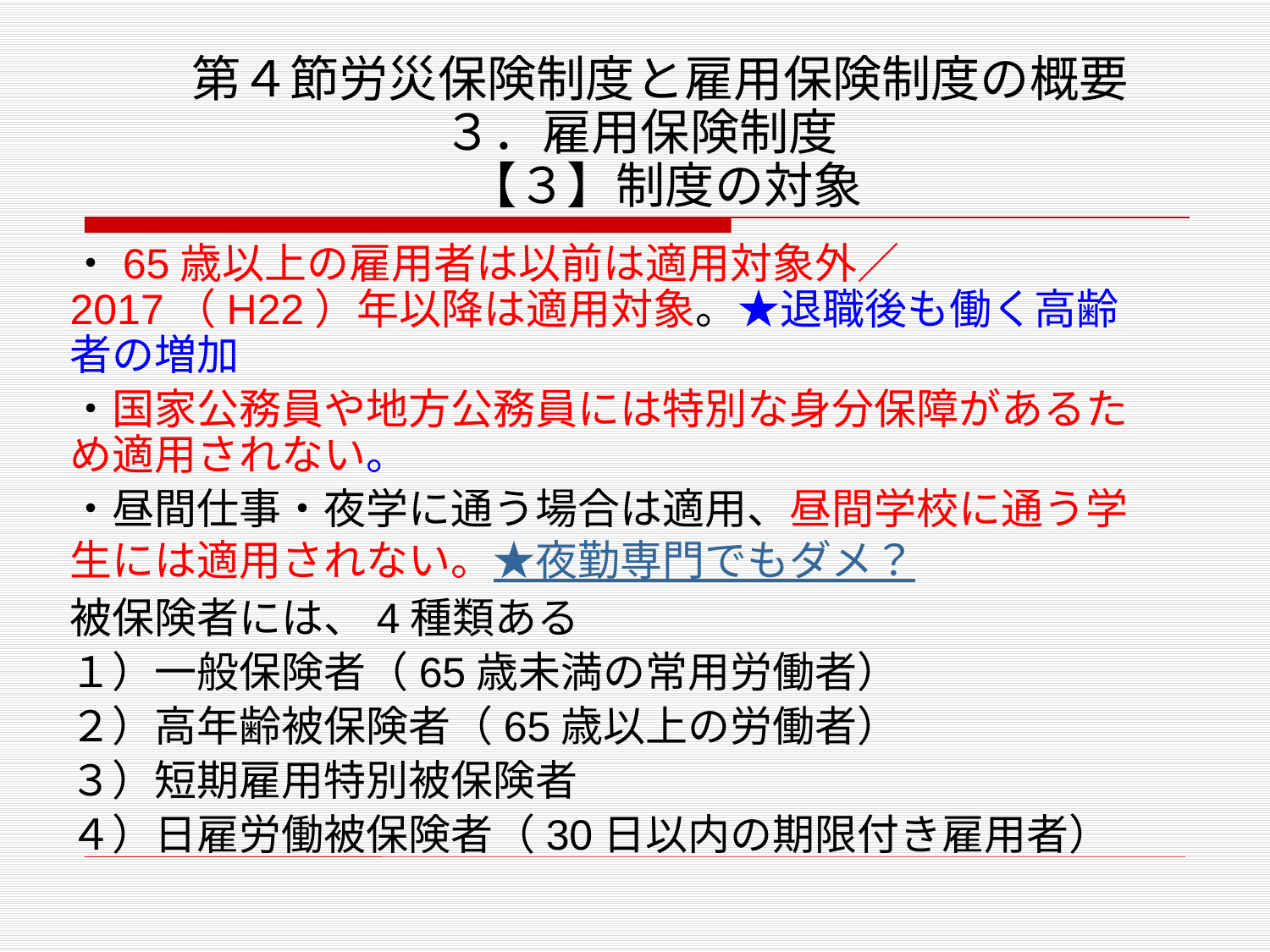

# 第４節労災保険制度と雇用保険制度の概要 ３．雇用保険制度　 【３】制度の対象
・65歳以上の雇用者は以前は適用対象外／2017（H22）年以降は適用対象。★退職後も働く高齢者の増加
・国家公務員や地方公務員には特別な身分保障があるため適用されない。
・昼間仕事・夜学に通う場合は適用、昼間学校に通う学生には適用されない。★夜勤専門でもダメ？
被保険者には、4種類ある
１）一般保険者（65歳未満の常用労働者）
２）高年齢被保険者（65歳以上の労働者）
３）短期雇用特別被保険者
４）日雇労働被保険者（30日以内の期限付き雇用者）